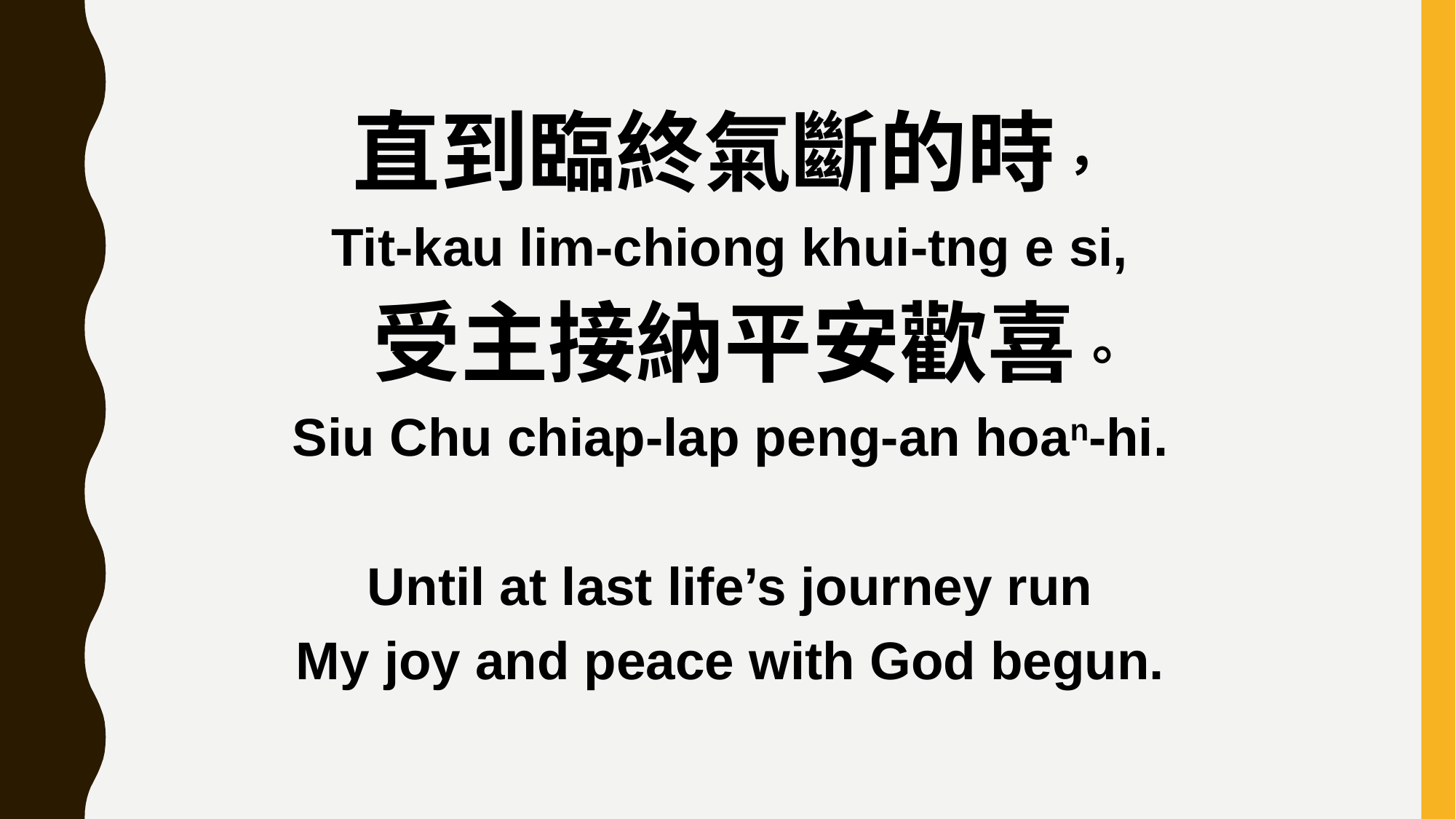

直到臨終氣斷的時，
Tit-kau lim-chiong khui-tng e si,
 受主接納平安歡喜。
Siu Chu chiap-lap peng-an hoan-hi.

Until at last life’s journey run
My joy and peace with God begun.